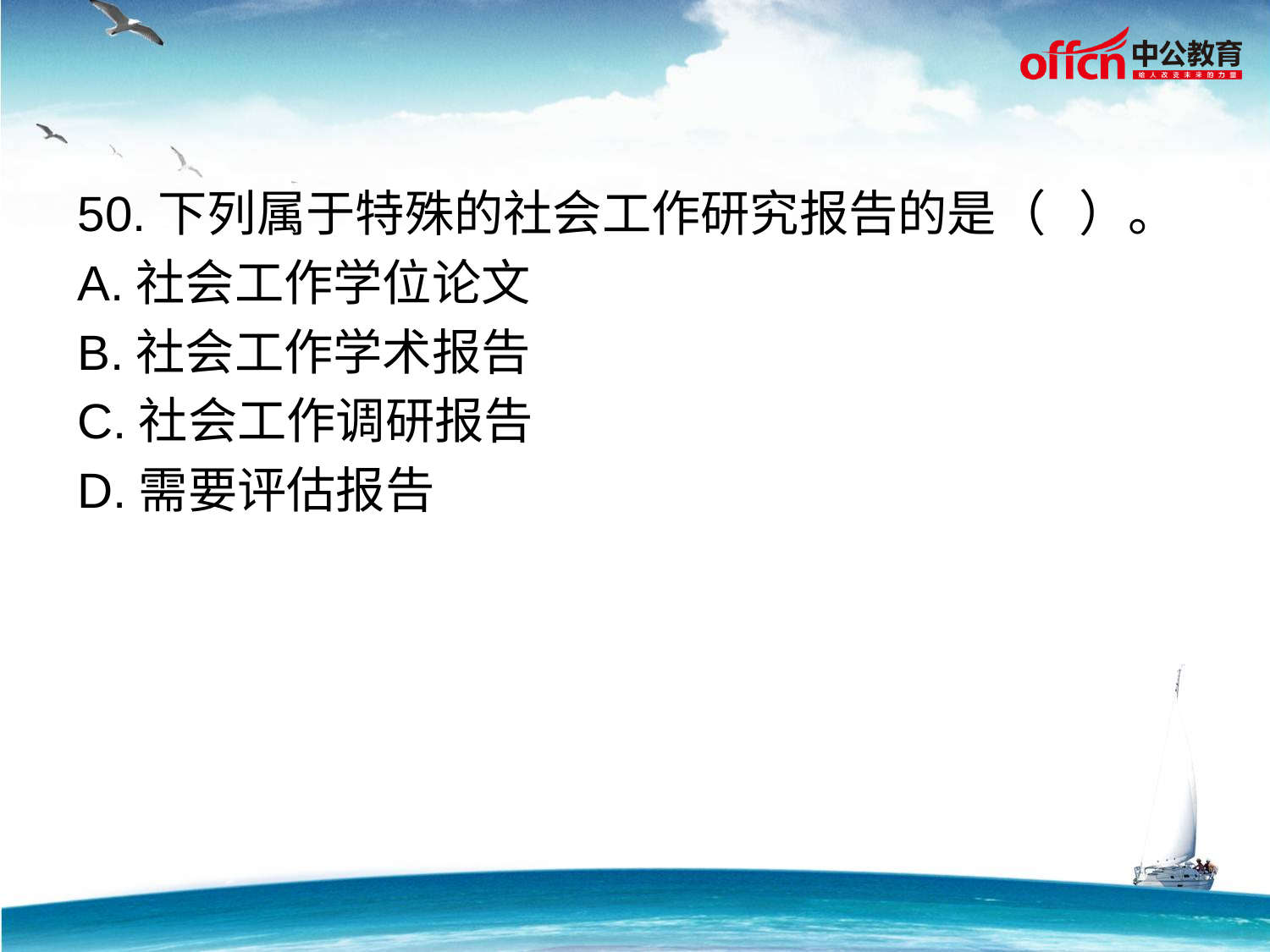

50.下列属于特殊的社会工作研究报告的是（   ）。
A.社会工作学位论文
B.社会工作学术报告
C.社会工作调研报告
D.需要评估报告